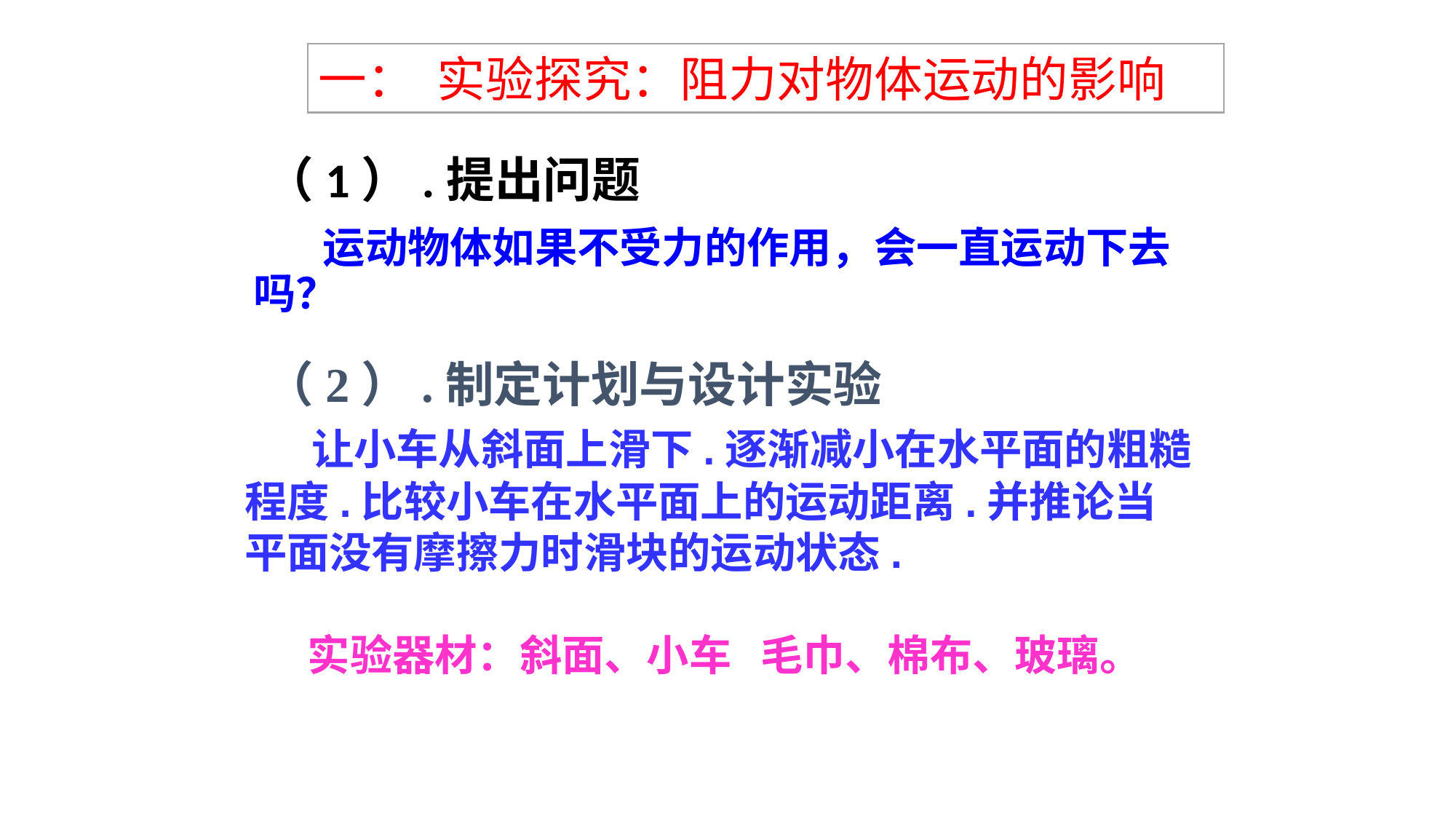

一：  实验探究：阻力对物体运动的影响
# （1）.提出问题
         运动物体如果不受力的作用，会一直运动下去吗？
（2）.制定计划与设计实验
     让小车从斜面上滑下.逐渐减小在水平面的粗糙程度.比较小车在水平面上的运动距离.并推论当平面没有摩擦力时滑块的运动状态.
实验器材：斜面、小车   毛巾、棉布、玻璃。